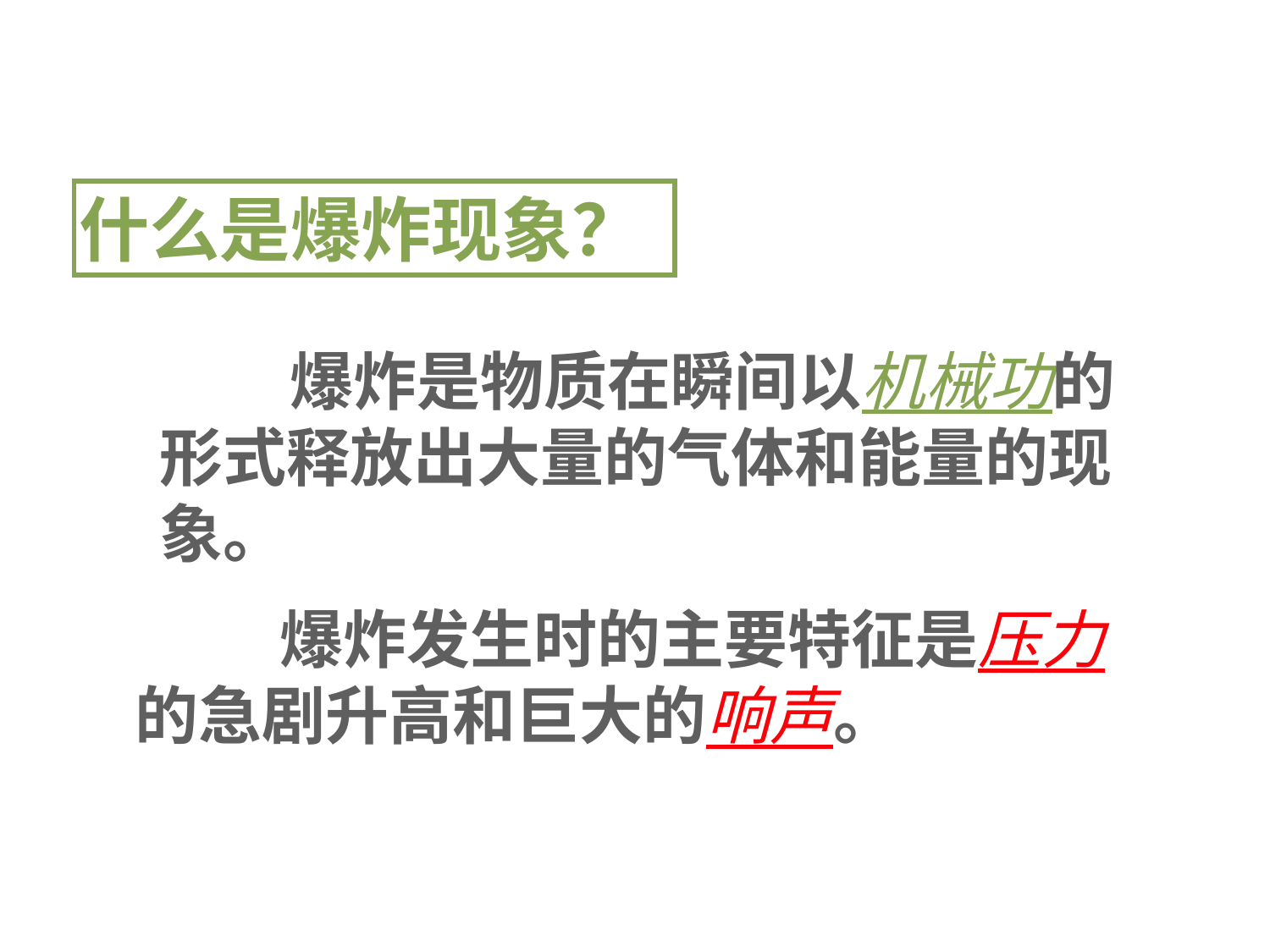

什么是爆炸现象？
        爆炸是物质在瞬间以机械功的形式释放出大量的气体和能量的现象。
         爆炸发生时的主要特征是压力的急剧升高和巨大的响声。